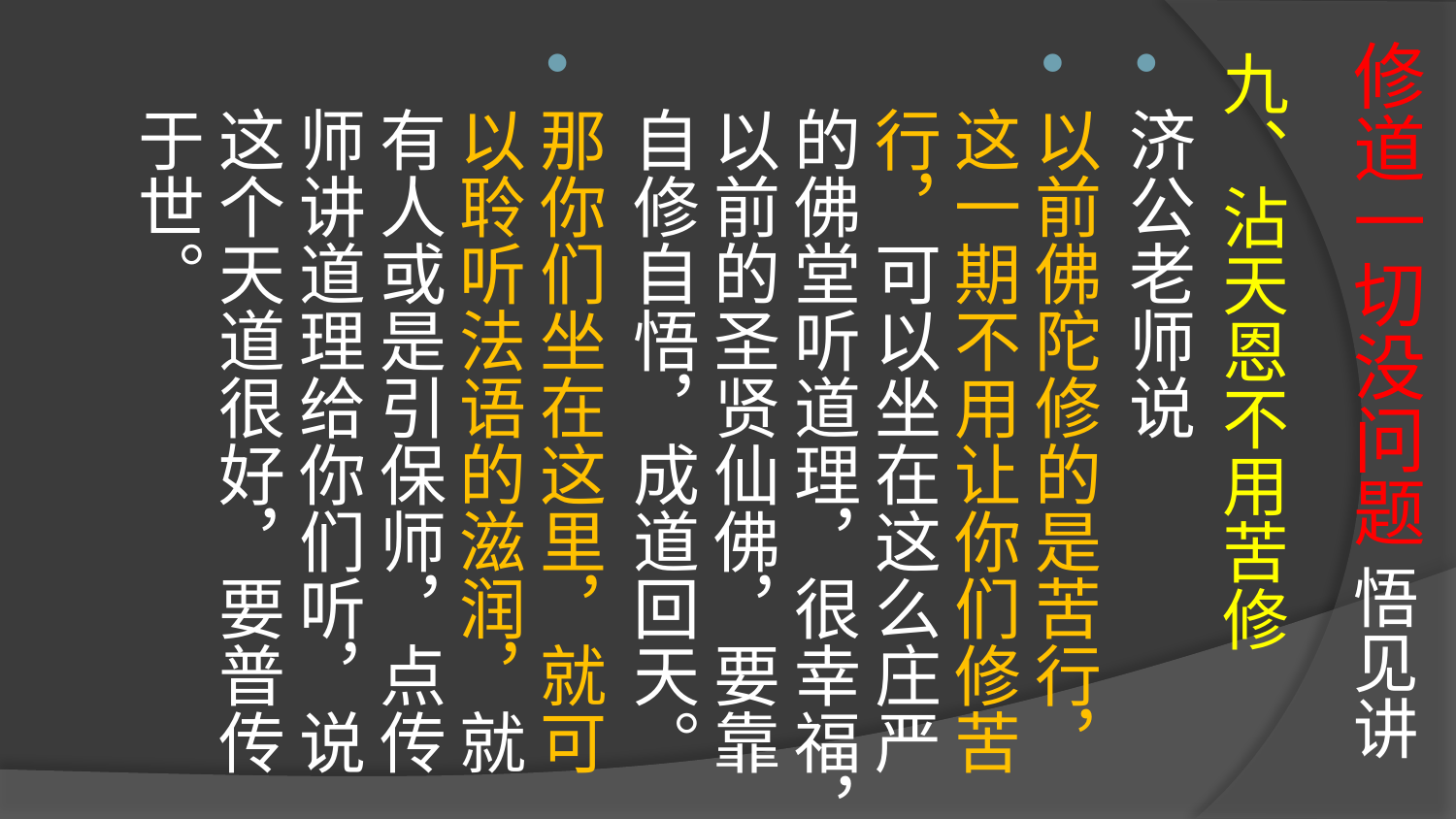

# 修道一切没问题 悟见讲
九、沾天恩不用苦修
济公老师说
以前佛陀修的是苦行，这一期不用让你们修苦行，可以坐在这么庄严的佛堂听道理，很幸福，以前的圣贤仙佛，要靠自修自悟，成道回天。
那你们坐在这里，就可以聆听法语的滋润，就有人或是引保师，点传师讲道理给你们听，说这个天道很好，要普传于世。